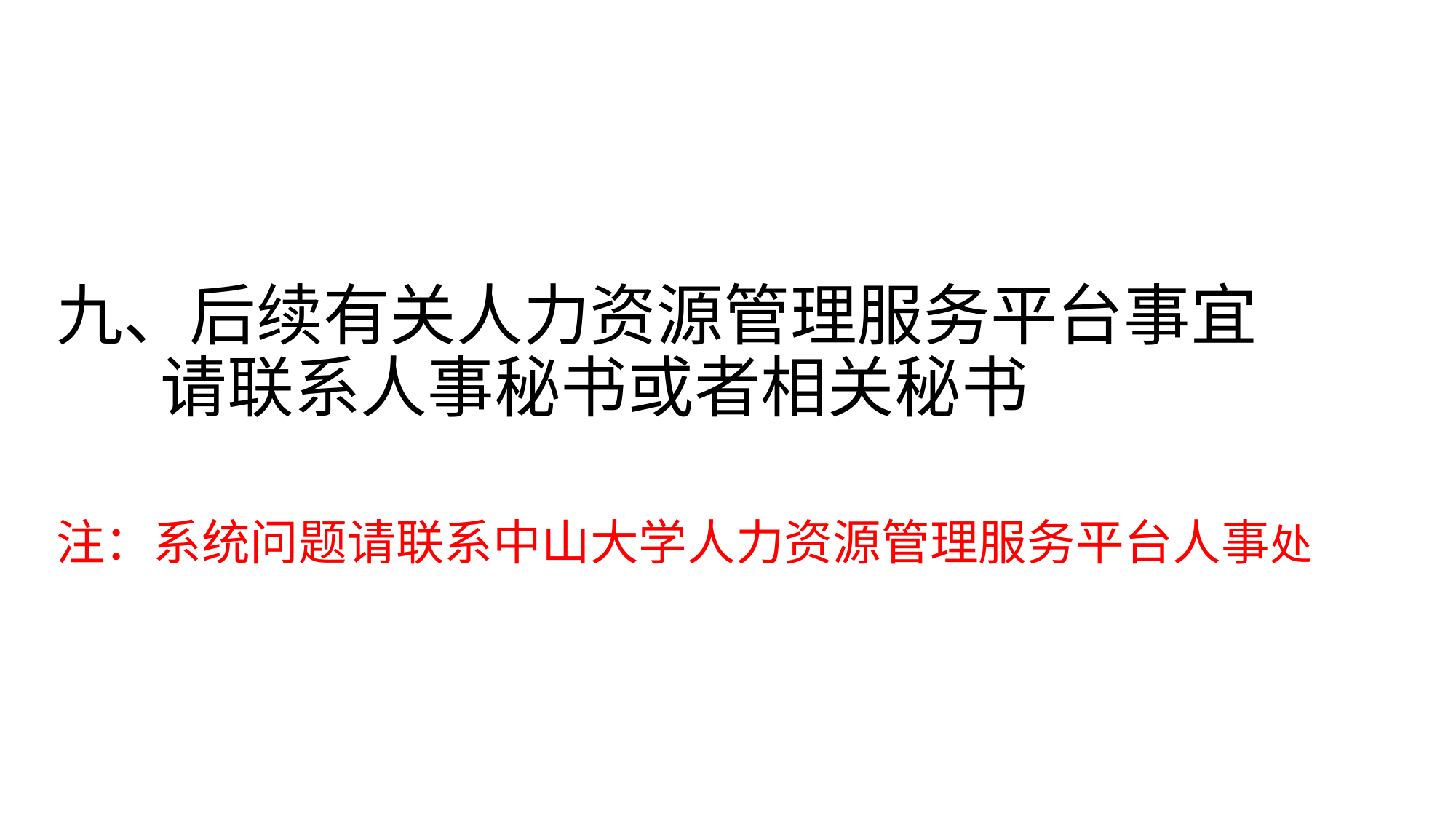

# 九、后续有关人力资源管理服务平台事宜 请联系人事秘书或者相关秘书
注：系统问题请联系中山大学人力资源管理服务平台人事处